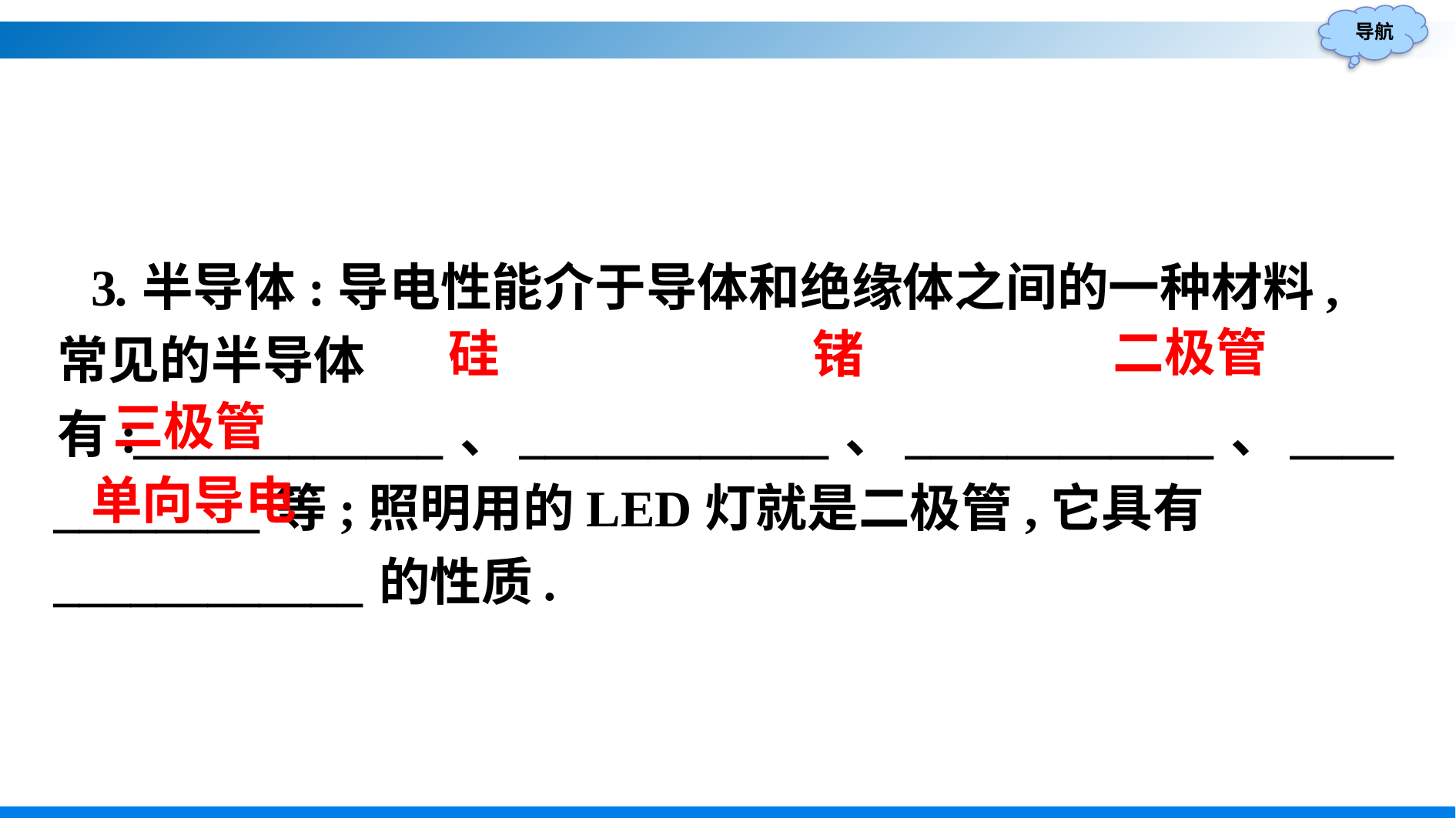

3.半导体:导电性能介于导体和绝缘体之间的一种材料,常见的半导体有:____________、____________、____________、____________等;照明用的LED灯就是二极管,它具有____________的性质.
二极管
硅
锗
三极管
单向导电